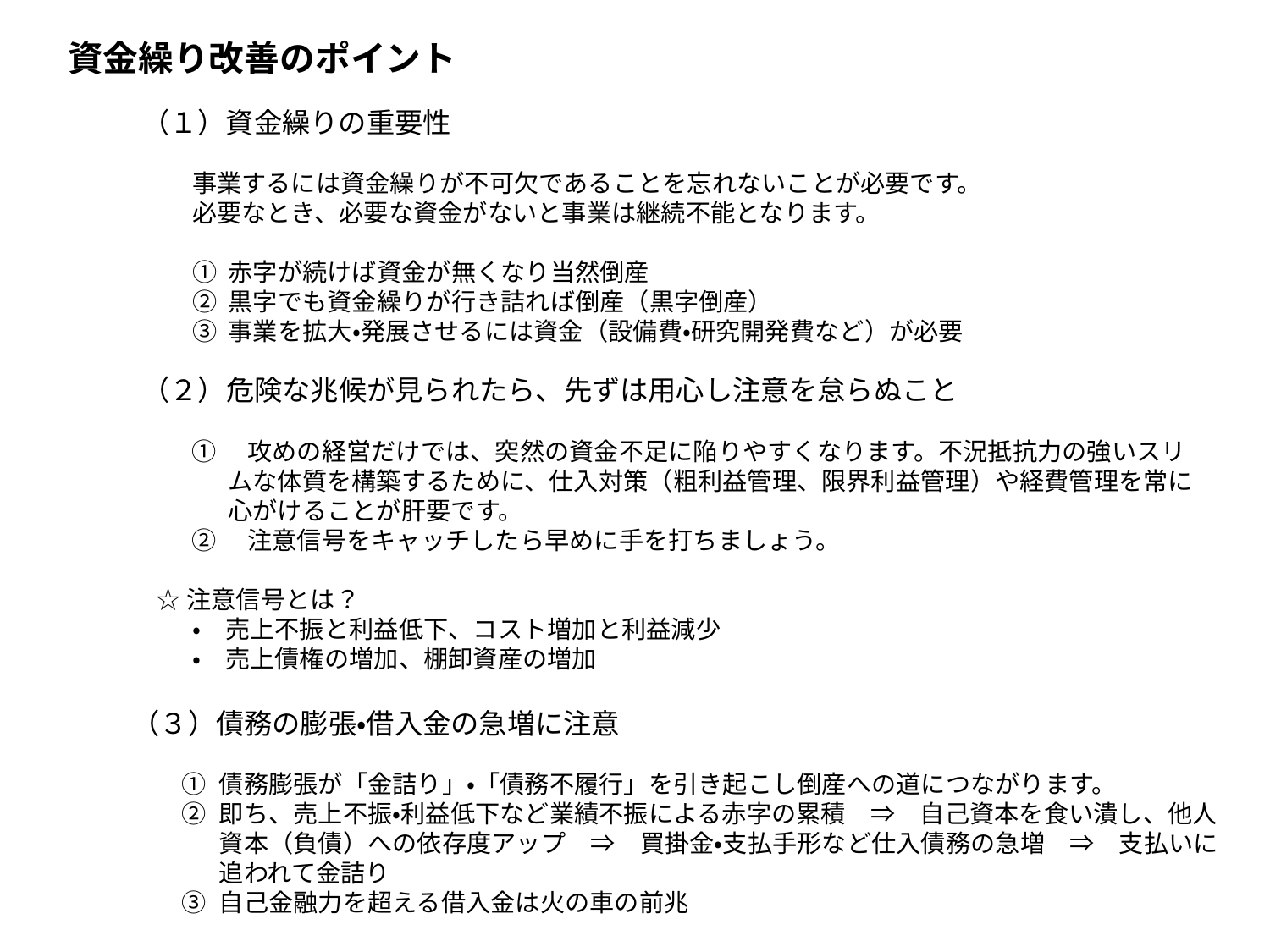

資金繰り改善のポイント
（１）資金繰りの重要性

事業するには資金繰りが不可欠であることを忘れないことが必要です。
必要なとき、必要な資金がないと事業は継続不能となります。

赤字が続けば資金が無くなり当然倒産
黒字でも資金繰りが行き詰れば倒産（黒字倒産）
事業を拡大・発展させるには資金（設備費・研究開発費など）が必要
（２）危険な兆候が見られたら、先ずは用心し注意を怠らぬこと

①　攻めの経営だけでは、突然の資金不足に陥りやすくなります。不況抵抗力の強いスリムな体質を構築するために、仕入対策（粗利益管理、限界利益管理）や経費管理を常に心がけることが肝要です。
②　注意信号をキャッチしたら早めに手を打ちましょう。

☆注意信号とは？
・　売上不振と利益低下、コスト増加と利益減少
・　売上債権の増加、棚卸資産の増加
（３）債務の膨張・借入金の急増に注意

債務膨張が「金詰り」・「債務不履行」を引き起こし倒産への道につながります。
即ち、売上不振・利益低下など業績不振による赤字の累積　⇒　自己資本を食い潰し、他人資本（負債）への依存度アップ　⇒　買掛金・支払手形など仕入債務の急増　⇒　支払いに追われて金詰り
自己金融力を超える借入金は火の車の前兆